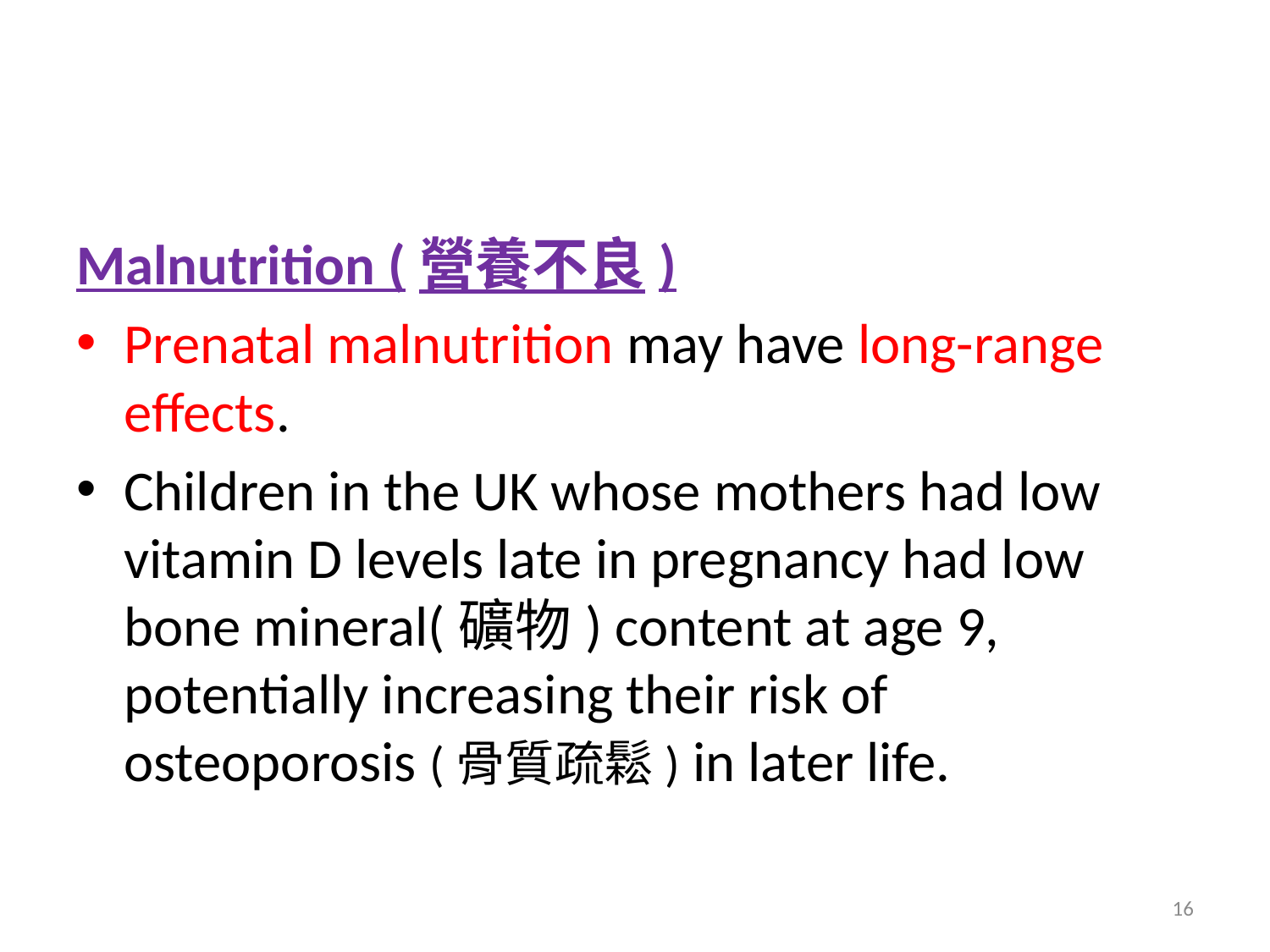

#
Malnutrition (營養不良)
Prenatal malnutrition may have long-range effects.
Children in the UK whose mothers had low vitamin D levels late in pregnancy had low bone mineral(礦物) content at age 9, potentially increasing their risk of osteoporosis (骨質疏鬆) in later life.
16